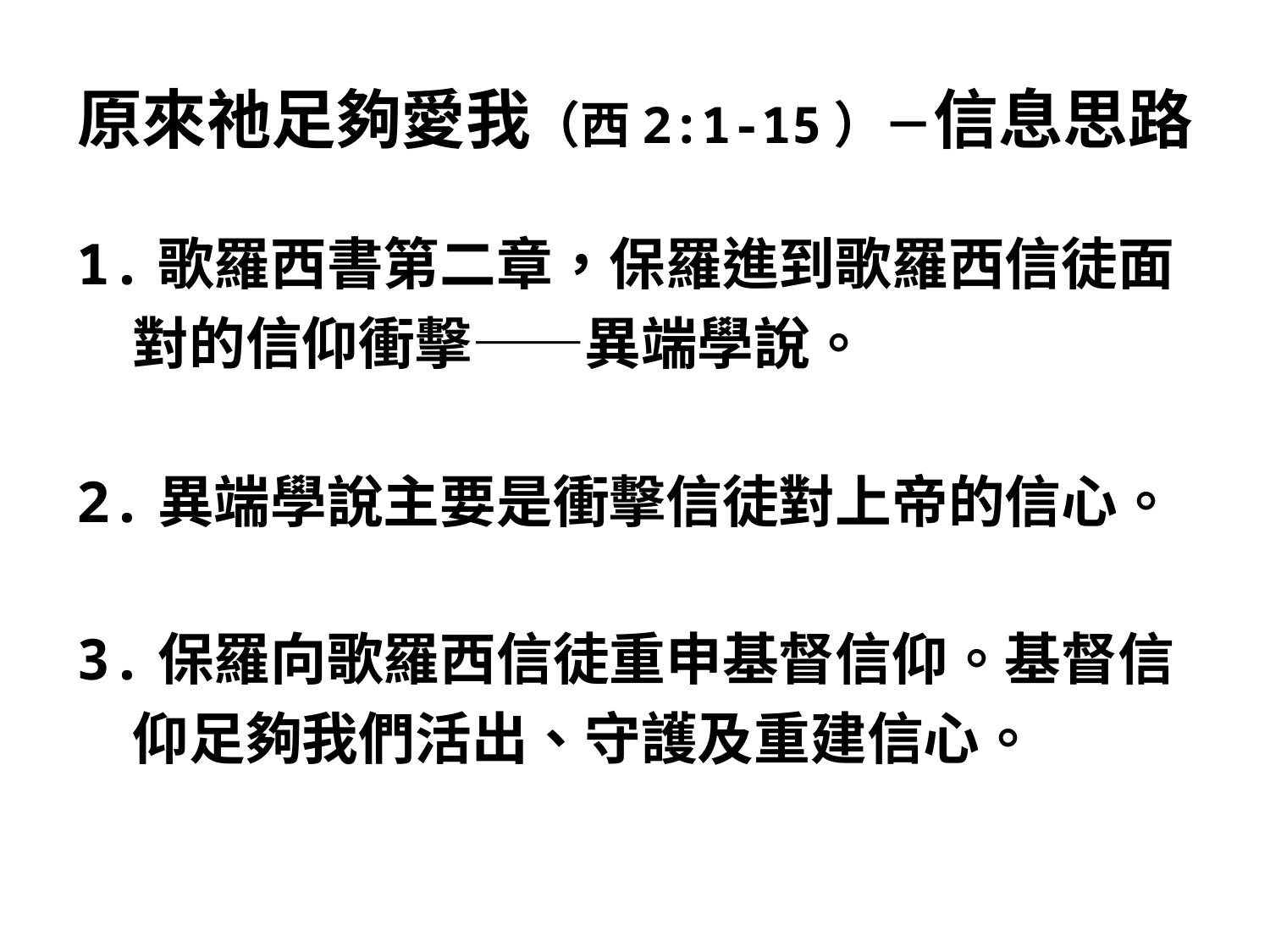

# 原來祂足夠愛我（西2:1-15）－信息思路
1.歌羅西書第二章，保羅進到歌羅西信徒面
　對的信仰衝擊——異端學說。

2.異端學說主要是衝擊信徒對上帝的信心。

3.保羅向歌羅西信徒重申基督信仰。基督信
　仰足夠我們活出、守護及重建信心。